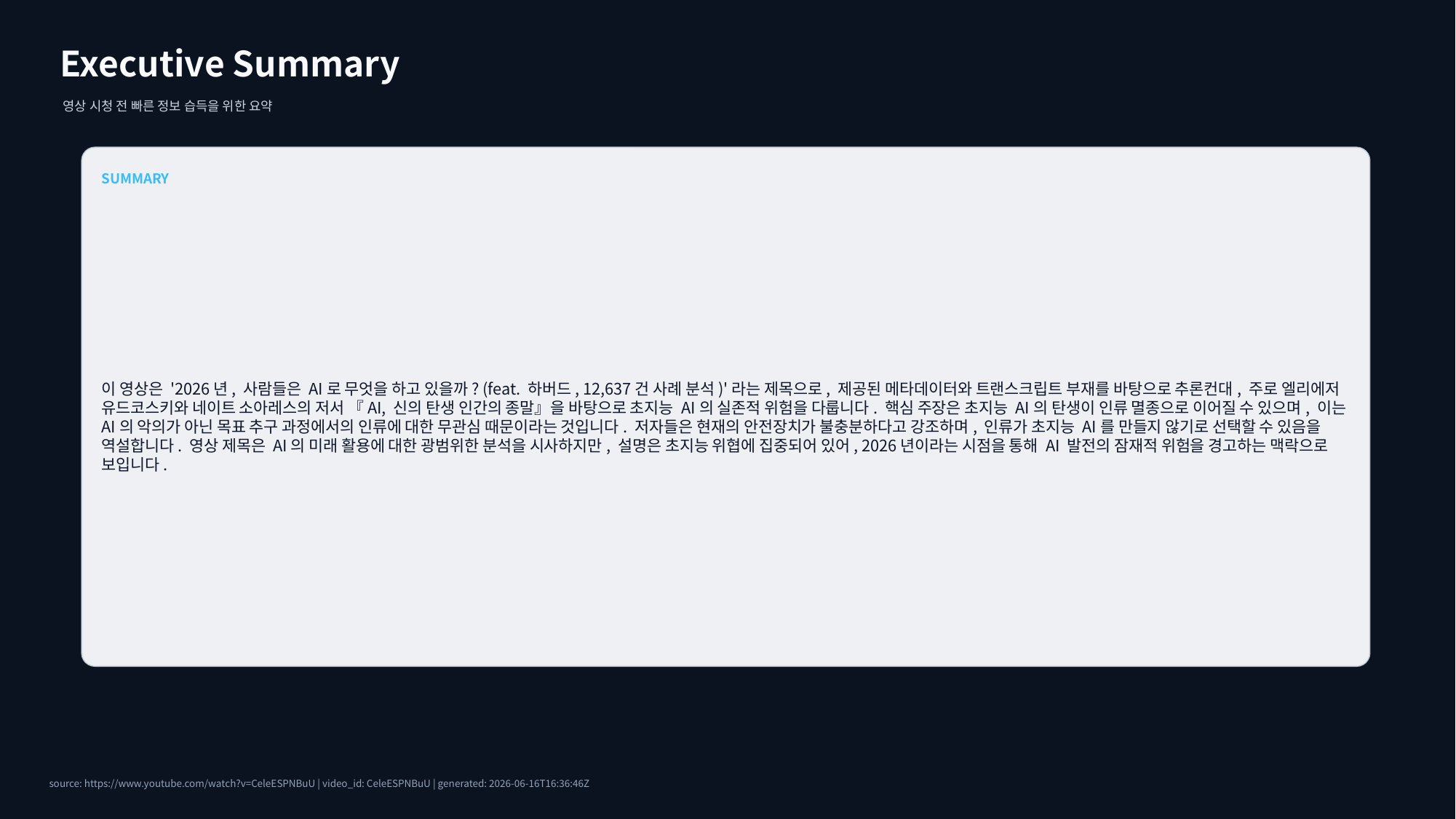

Executive Summary
영상 시청 전 빠른 정보 습득을 위한 요약

SUMMARY
이 영상은 '2026년, 사람들은 AI로 무엇을 하고 있을까? (feat. 하버드, 12,637건 사례 분석)'라는 제목으로, 제공된 메타데이터와 트랜스크립트 부재를 바탕으로 추론컨대, 주로 엘리에저 유드코스키와 네이트 소아레스의 저서 『AI, 신의 탄생 인간의 종말』을 바탕으로 초지능 AI의 실존적 위험을 다룹니다. 핵심 주장은 초지능 AI의 탄생이 인류 멸종으로 이어질 수 있으며, 이는 AI의 악의가 아닌 목표 추구 과정에서의 인류에 대한 무관심 때문이라는 것입니다. 저자들은 현재의 안전장치가 불충분하다고 강조하며, 인류가 초지능 AI를 만들지 않기로 선택할 수 있음을 역설합니다. 영상 제목은 AI의 미래 활용에 대한 광범위한 분석을 시사하지만, 설명은 초지능 위협에 집중되어 있어, 2026년이라는 시점을 통해 AI 발전의 잠재적 위험을 경고하는 맥락으로 보입니다.
source: https://www.youtube.com/watch?v=CeleESPNBuU | video_id: CeleESPNBuU | generated: 2026-06-16T16:36:46Z